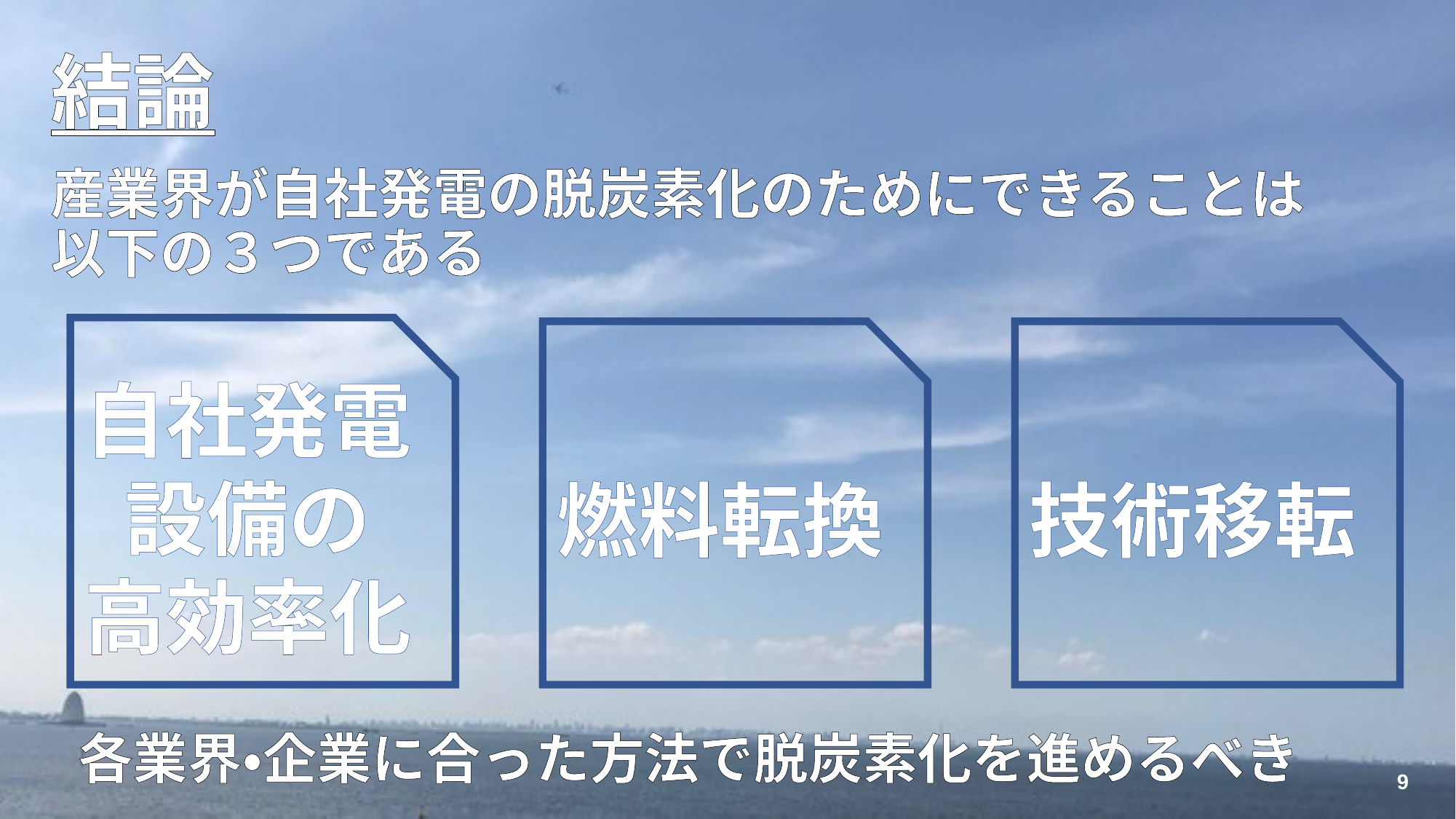

# 結論
産業界が自社発電の脱炭素化のためにできることは
以下の３つである

自社発電設備の
高効率化
燃料転換
技術移転
各業界・企業に合った方法で脱炭素化を進めるべき
9